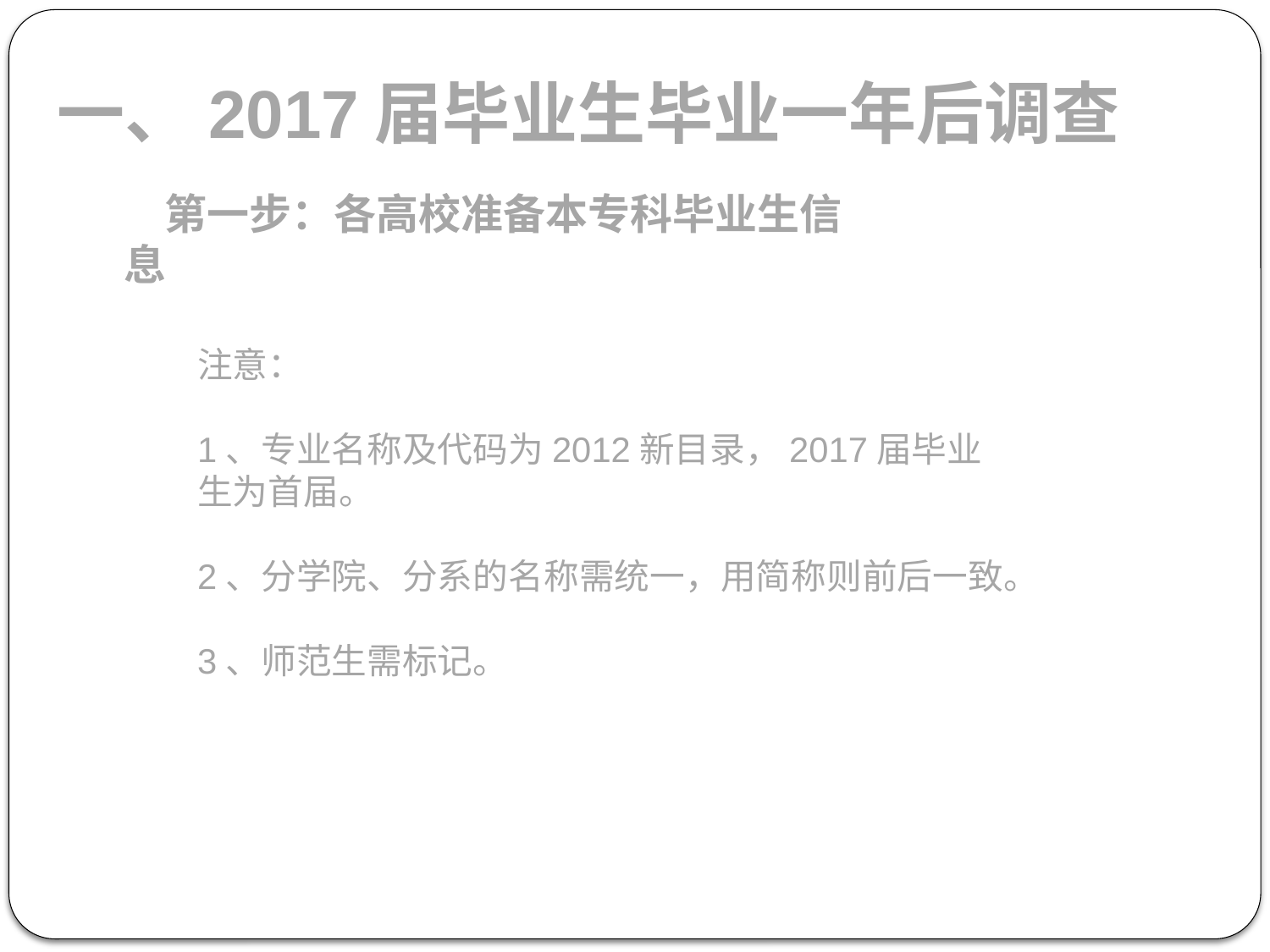

# 一、2017届毕业生毕业一年后调查
第一步：各高校准备本专科毕业生信息
注意：

1、专业名称及代码为2012新目录，2017届毕业生为首届。

2、分学院、分系的名称需统一，用简称则前后一致。

3、师范生需标记。